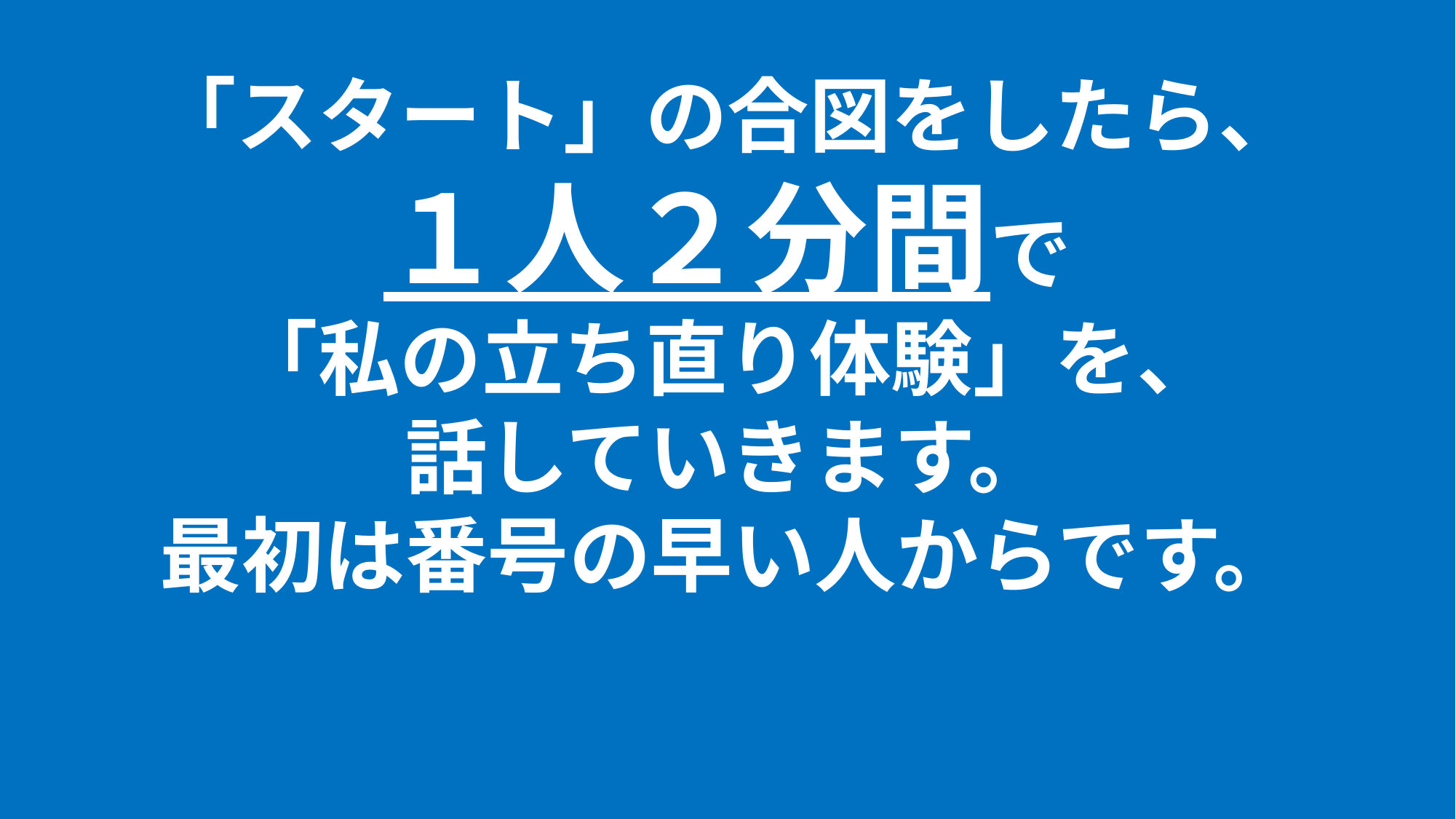

「スタート」の合図をしたら、
１人２分間で
「私の立ち直り体験」を、
話していきます。
最初は番号の早い人からです。